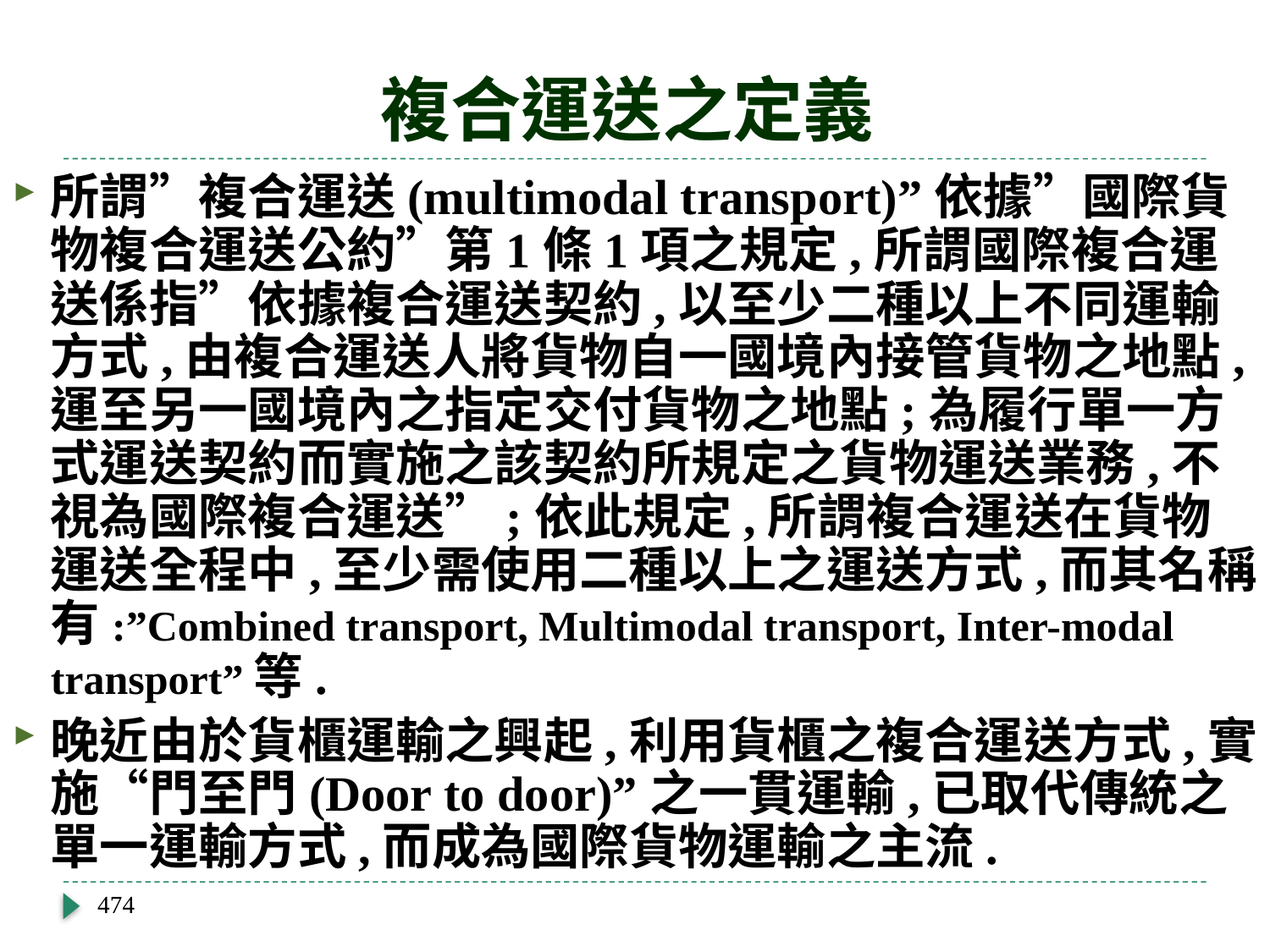

# 複合運送之定義
所謂”複合運送(multimodal transport)”依據”國際貨物複合運送公約”第1條1項之規定,所謂國際複合運送係指”依據複合運送契約,以至少二種以上不同運輸方式,由複合運送人將貨物自一國境內接管貨物之地點,運至另一國境內之指定交付貨物之地點;為履行單一方式運送契約而實施之該契約所規定之貨物運送業務,不視為國際複合運送”;依此規定,所謂複合運送在貨物運送全程中,至少需使用二種以上之運送方式,而其名稱有:”Combined transport, Multimodal transport, Inter-modal transport”等.
晚近由於貨櫃運輸之興起,利用貨櫃之複合運送方式,實施“門至門(Door to door)”之一貫運輸,已取代傳統之單一運輸方式,而成為國際貨物運輸之主流.
474